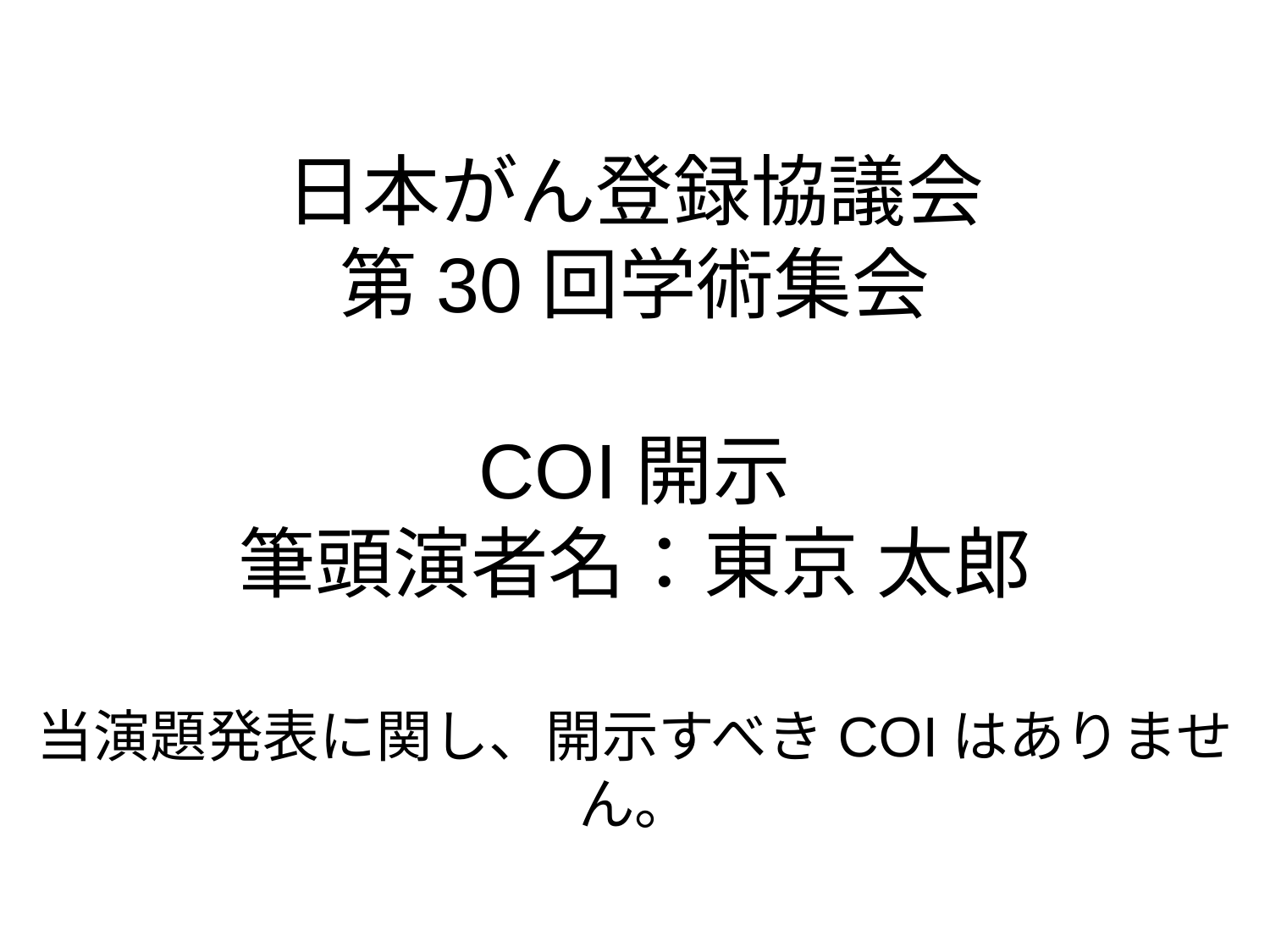

日本がん登録協議会
第30回学術集会

COI開示
筆頭演者名：東京 太郎

当演題発表に関し、開示すべきCOIはありません。